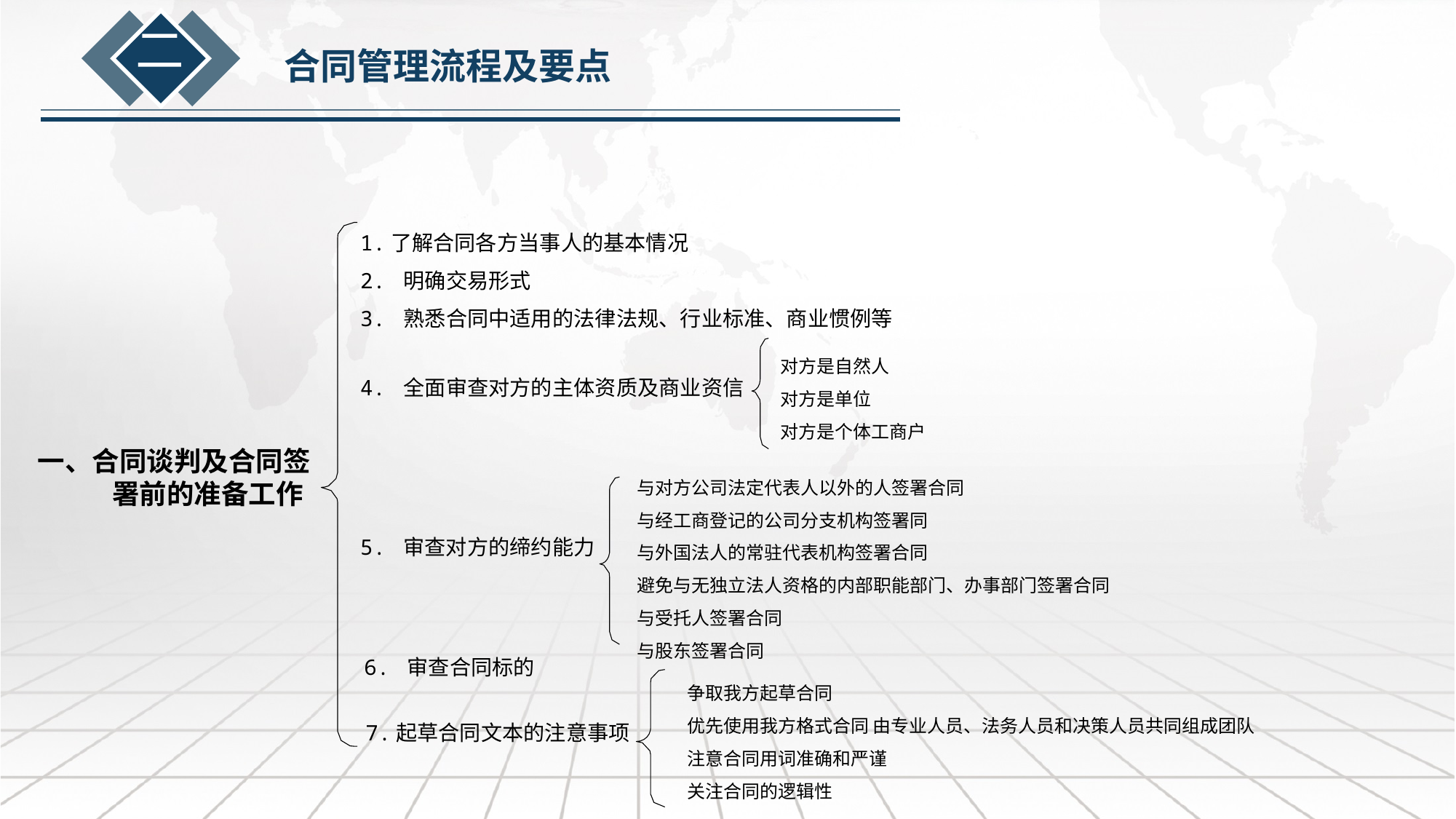

二

合同管理流程及要点
1.了解合同各方当事人的基本情况
2. 明确交易形式
3. 熟悉合同中适用的法律法规、行业标准、商业惯例等
4. 全面审查对方的主体资质及商业资信

对方是自然人
对方是单位
对方是个体工商户
一、合同谈判及合同签
           署前的准备工作
与对方公司法定代表人以外的人签署合同
与经工商登记的公司分支机构签署同
与外国法人的常驻代表机构签署合同
避免与无独立法人资格的内部职能部门、办事部门签署合同
与受托人签署合同
与股东签署合同

5. 审查对方的缔约能力
 6. 审查合同标的
争取我方起草合同
优先使用我方格式合同 由专业人员、法务人员和决策人员共同组成团队
注意合同用词准确和严谨
关注合同的逻辑性

 7.起草合同文本的注意事项